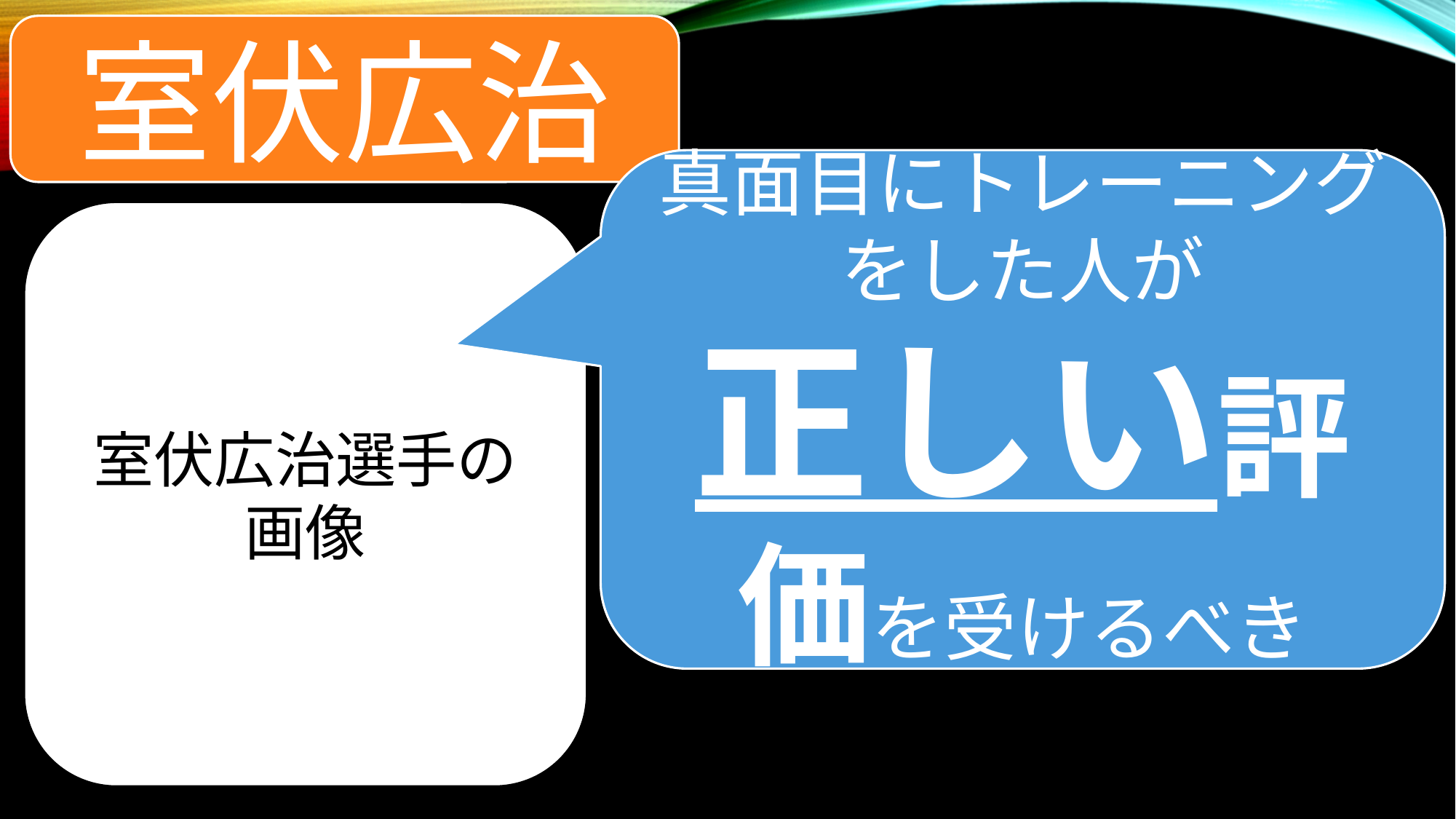

室伏広治
真面目にトレーニングをした人が
正しい評価を受けるべき
室伏広治選手の
画像